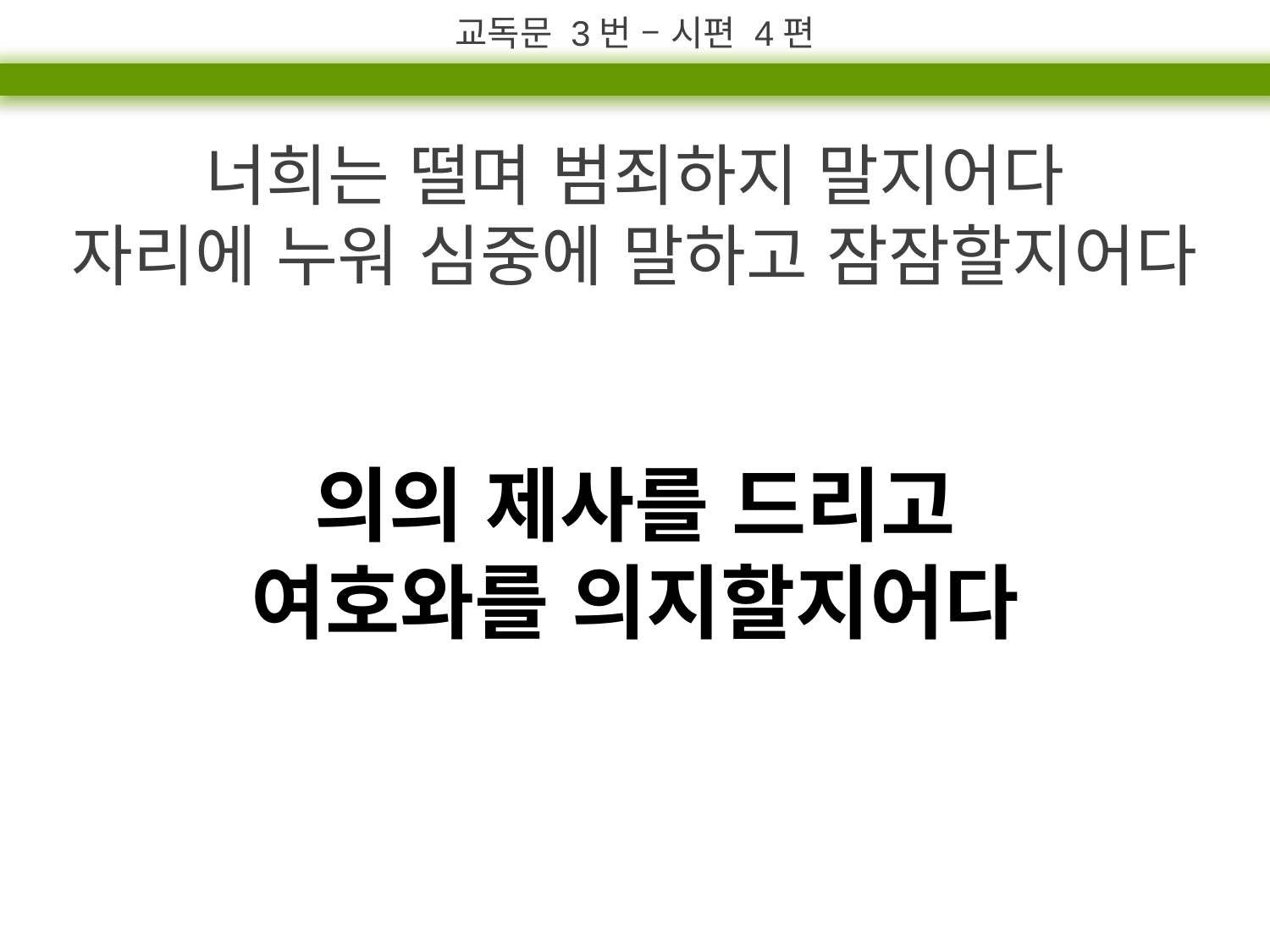

교독문 3번 – 시편 4편

너희는 떨며 범죄하지 말지어다
자리에 누워 심중에 말하고 잠잠할지어다
의의 제사를 드리고
여호와를 의지할지어다